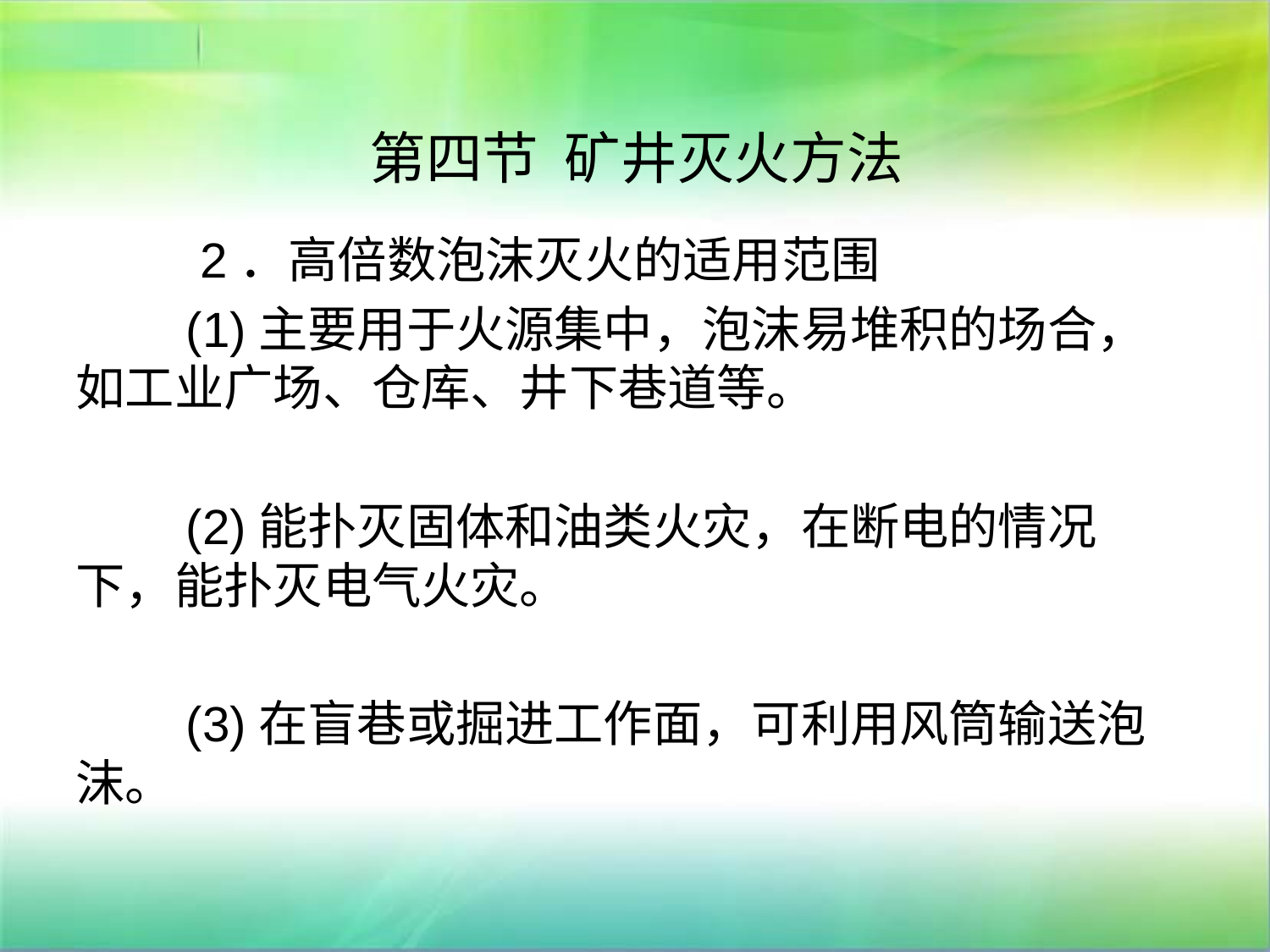

# 第四节  矿井灭火方法
         2．高倍数泡沫灭火的适用范围
        (1)主要用于火源集中，泡沫易堆积的场合，如工业广场、仓库、井下巷道等。

        (2)能扑灭固体和油类火灾，在断电的情况下，能扑灭电气火灾。

        (3)在盲巷或掘进工作面，可利用风筒输送泡沫。